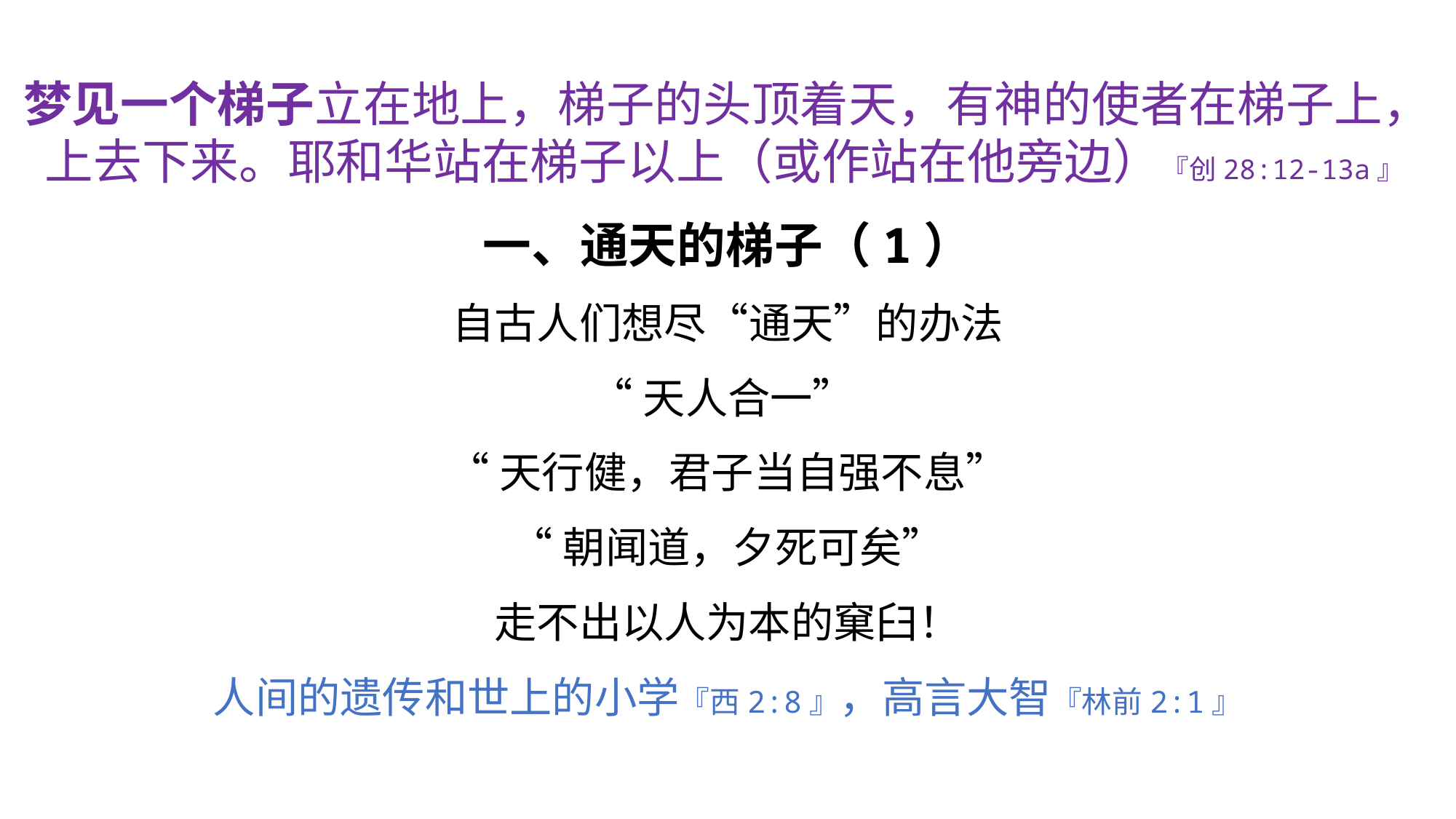

梦见一个梯子立在地上，梯子的头顶着天，有神的使者在梯子上，上去下来。耶和华站在梯子以上（或作站在他旁边）『创28:12-13a』
一、通天的梯子（1）
自古人们想尽“通天”的办法
“天人合一”
“天行健，君子当自强不息”
“朝闻道，夕死可矣”
走不出以人为本的窠臼！
人间的遗传和世上的小学『西2:8』，高言大智『林前2:1』